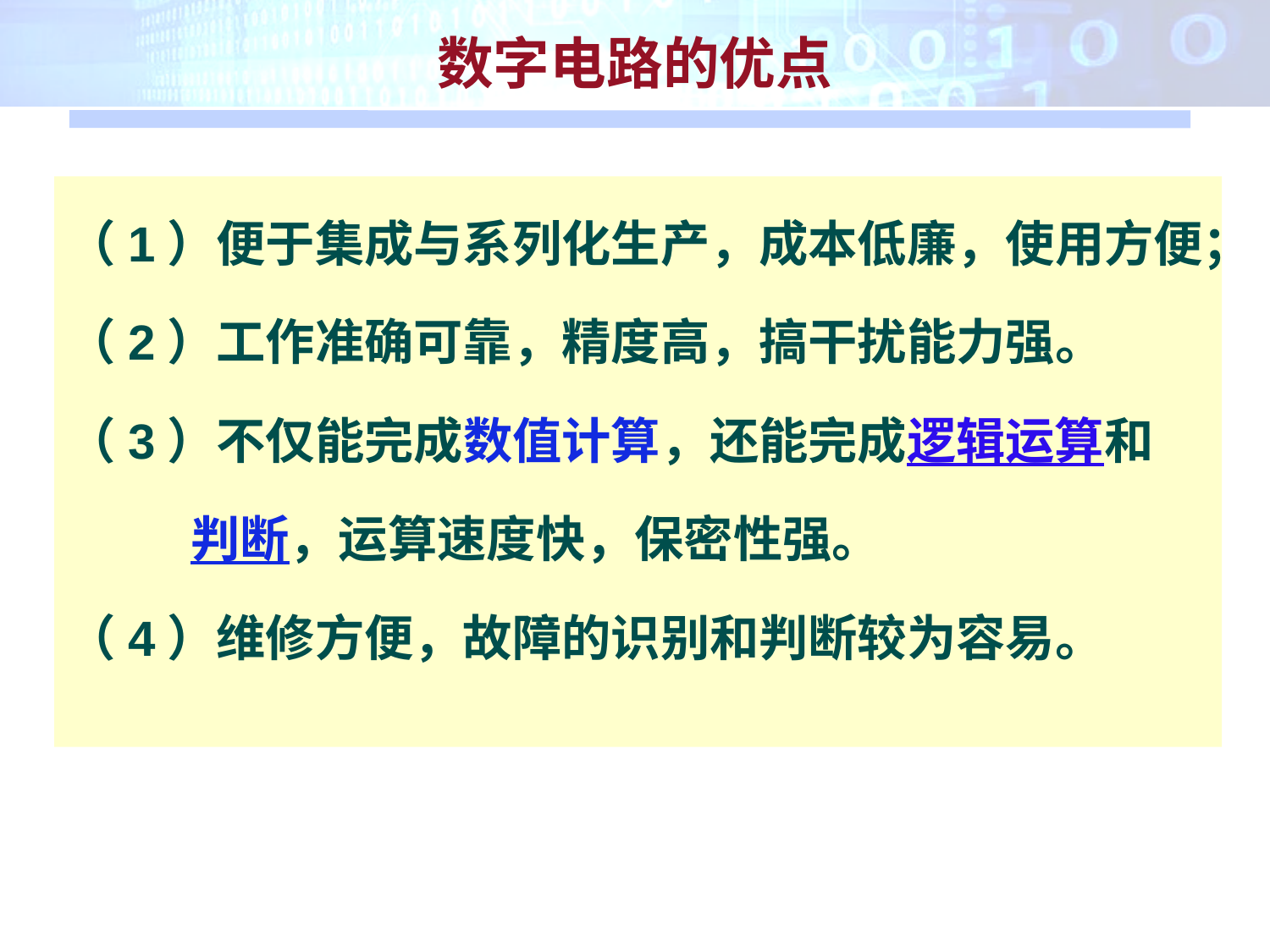

数字电路的优点
（1）便于集成与系列化生产，成本低廉，使用方便；
（2）工作准确可靠，精度高，搞干扰能力强。
（3）不仅能完成数值计算，还能完成逻辑运算和
          判断，运算速度快，保密性强。
（4）维修方便，故障的识别和判断较为容易。